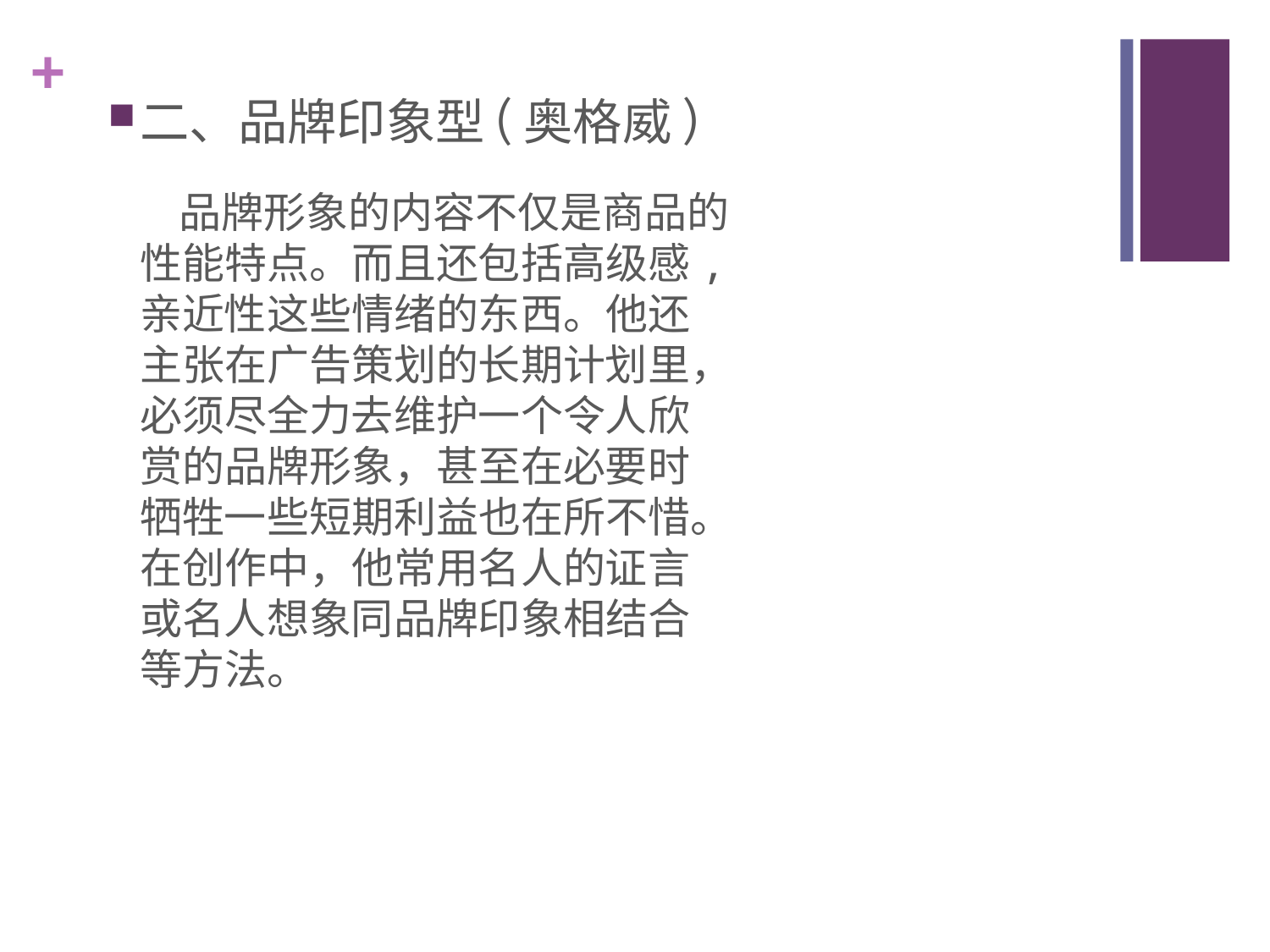

二、品牌印象型(奥格威)
        品牌形象的内容不仅是商品的性能特点。而且还包括高级感,亲近性这些情绪的东西。他还主张在广告策划的长期计划里，必须尽全力去维护一个令人欣赏的品牌形象，甚至在必要时牺牲一些短期利益也在所不惜。在创作中，他常用名人的证言或名人想象同品牌印象相结合等方法。